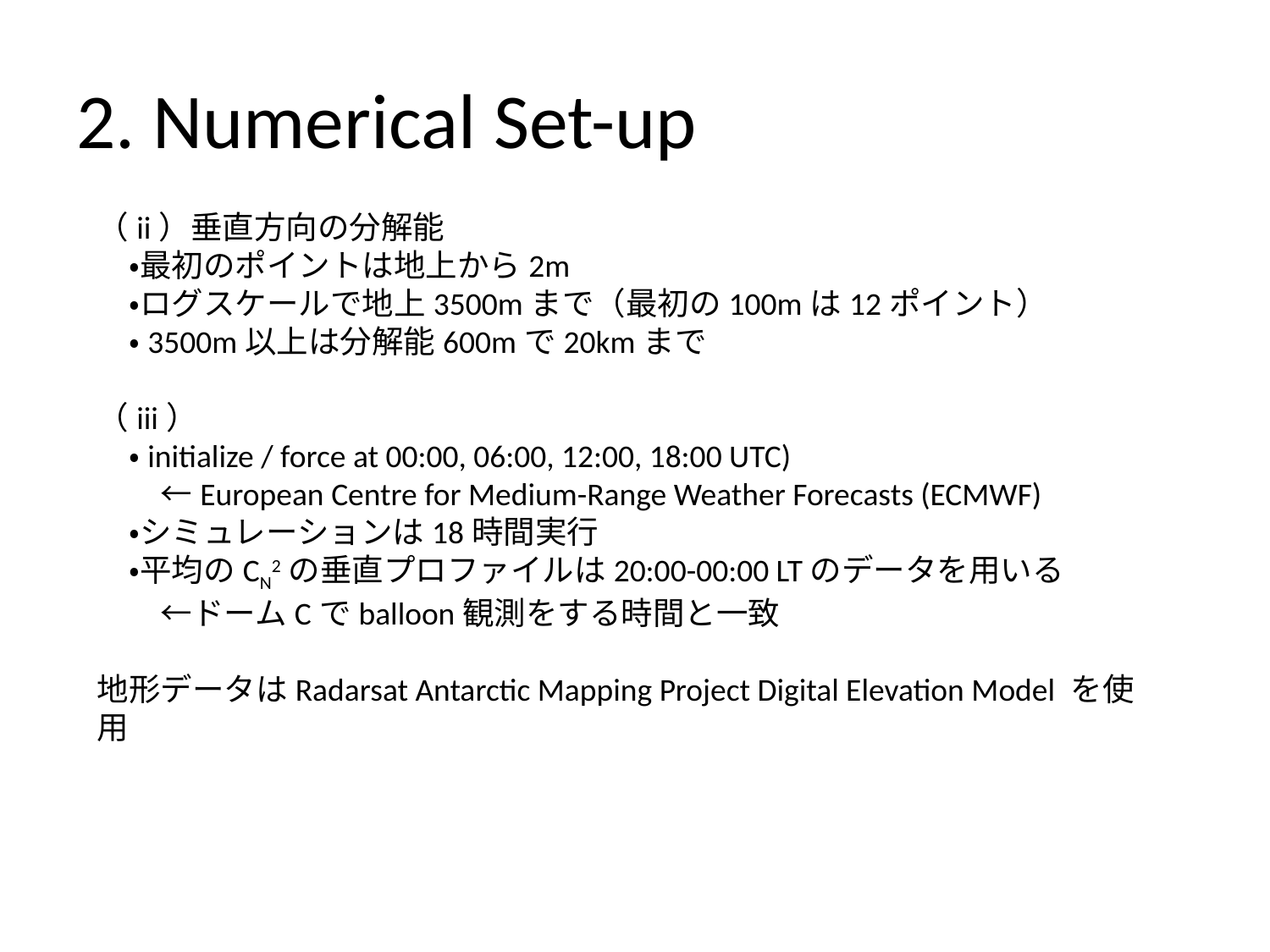

# 2. Numerical Set-up
（ii）垂直方向の分解能
　・最初のポイントは地上から2m
　・ログスケールで地上3500mまで（最初の100mは12ポイント）
　・3500m以上は分解能600mで20kmまで

（iii）
　・initialize / force at 00:00, 06:00, 12:00, 18:00 UTC)
　　←European Centre for Medium-Range Weather Forecasts (ECMWF)
　・シミュレーションは18時間実行
　・平均のCN2の垂直プロファイルは20:00-00:00 LTのデータを用いる
　　←ドームCでballoon観測をする時間と一致

地形データはRadarsat Antarctic Mapping Project Digital Elevation Model を使用